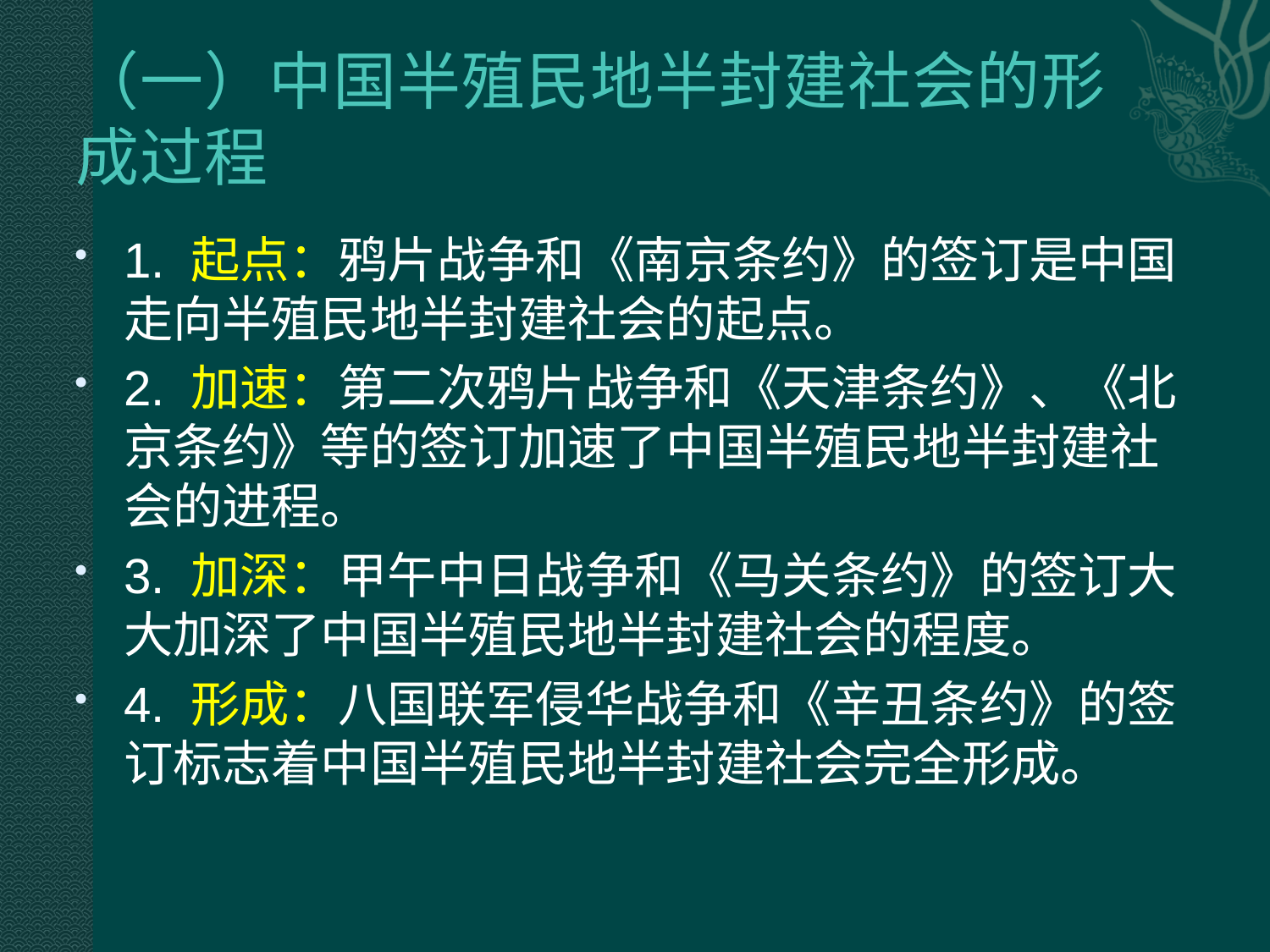

# （一）中国半殖民地半封建社会的形成过程
1. 起点：鸦片战争和《南京条约》的签订是中国走向半殖民地半封建社会的起点。
2. 加速：第二次鸦片战争和《天津条约》、《北京条约》等的签订加速了中国半殖民地半封建社会的进程。
3. 加深：甲午中日战争和《马关条约》的签订大大加深了中国半殖民地半封建社会的程度。
4. 形成：八国联军侵华战争和《辛丑条约》的签订标志着中国半殖民地半封建社会完全形成。